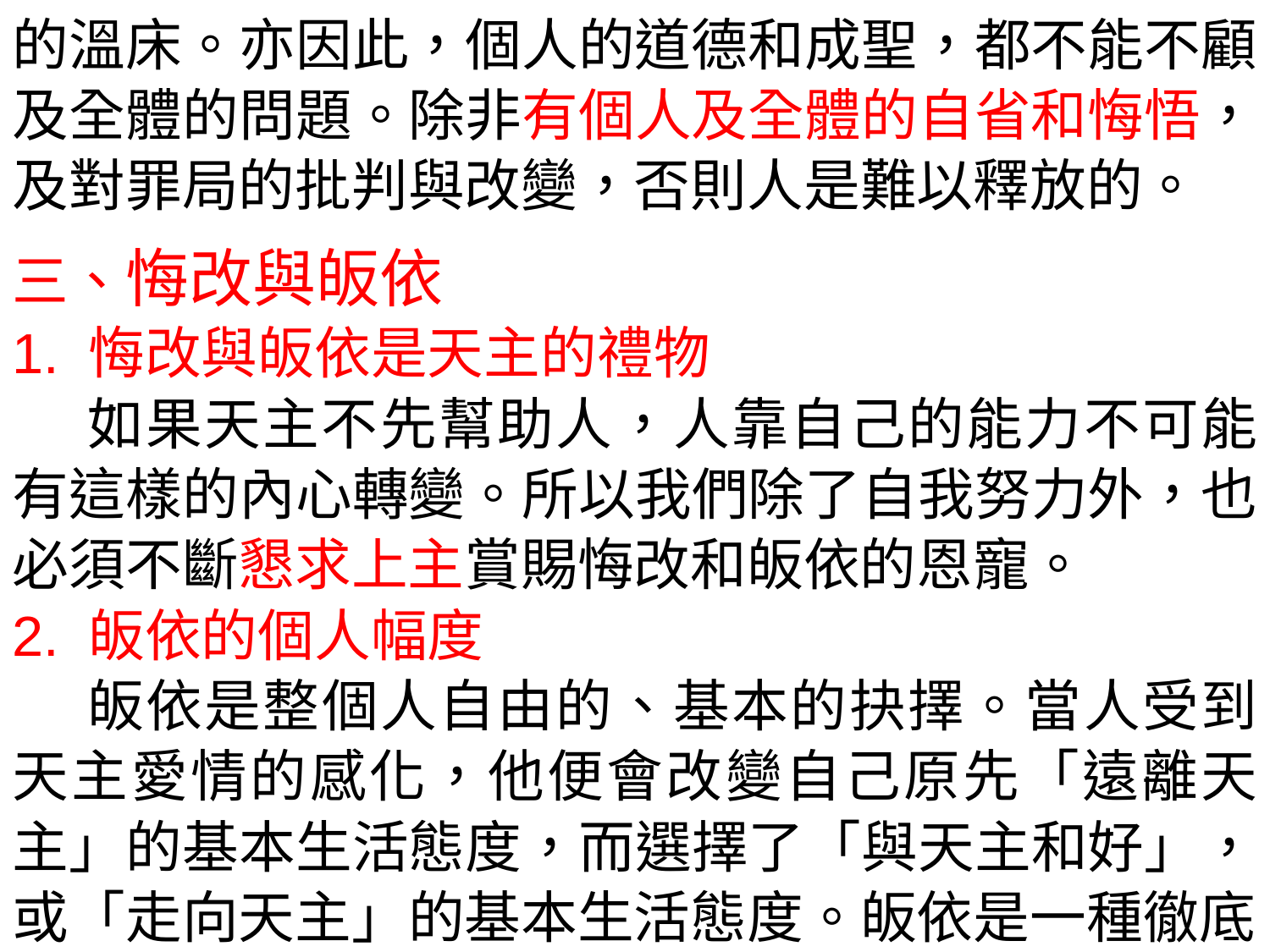

的溫床。亦因此，個人的道德和成聖，都不能不顧及全體的問題。除非有個人及全體的自省和悔悟，及對罪局的批判與改變，否則人是難以釋放的。
三、悔改與皈依
1. 悔改與皈依是天主的禮物
    如果天主不先幫助人，人靠自己的能力不可能有這樣的內心轉變。所以我們除了自我努力外，也必須不斷懇求上主賞賜悔改和皈依的恩寵。
2. 皈依的個人幅度
    皈依是整個人自由的、基本的抉擇。當人受到天主愛情的感化，他便會改變自己原先「遠離天主」的基本生活態度，而選擇了「與天主和好」，或「走向天主」的基本生活態度。皈依是一種徹底